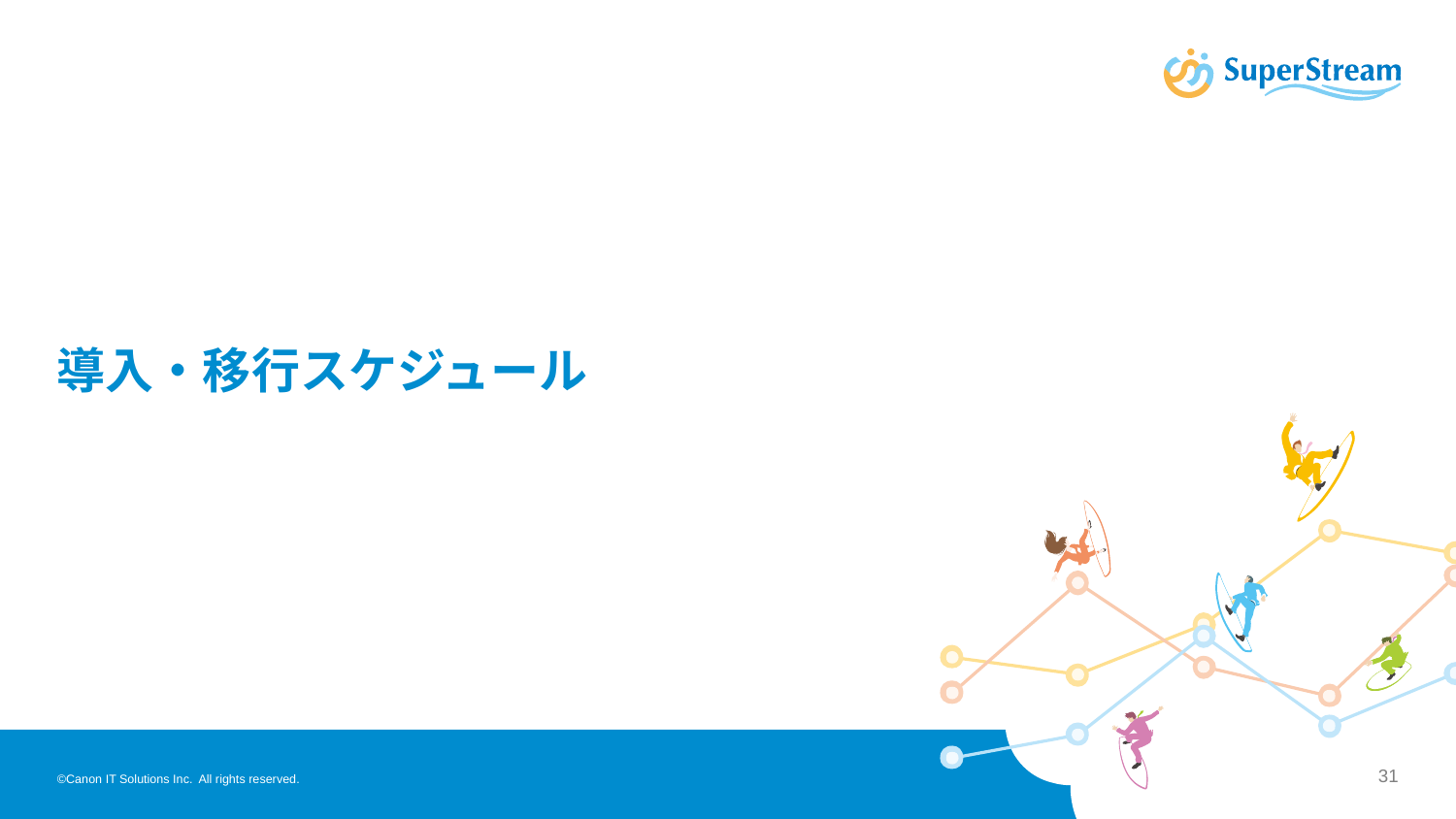

# 導入・移行スケジュール
©Canon IT Solutions Inc.  All rights reserved.
31